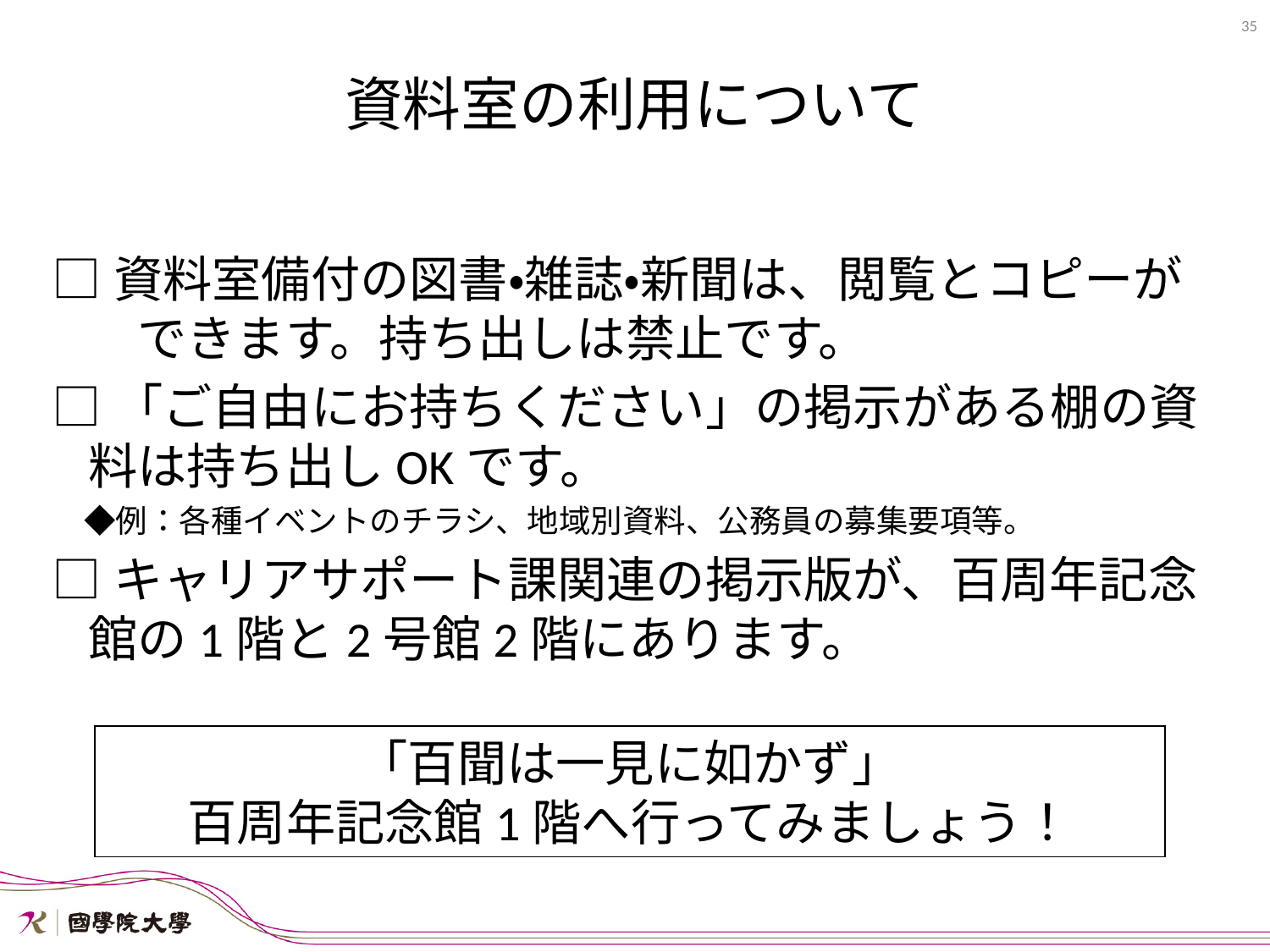

35
資料室の利用について
□資料室備付の図書・雑誌・新聞は、閲覧とコピーが　できます。持ち出しは禁止です。
□「ご自由にお持ちください」の掲示がある棚の資料は持ち出しOKです。
　◆例：各種イベントのチラシ、地域別資料、公務員の募集要項等。
□キャリアサポート課関連の掲示版が、百周年記念館の1階と2号館2階にあります。

「百聞は一見に如かず」
百周年記念館1階へ行ってみましょう！